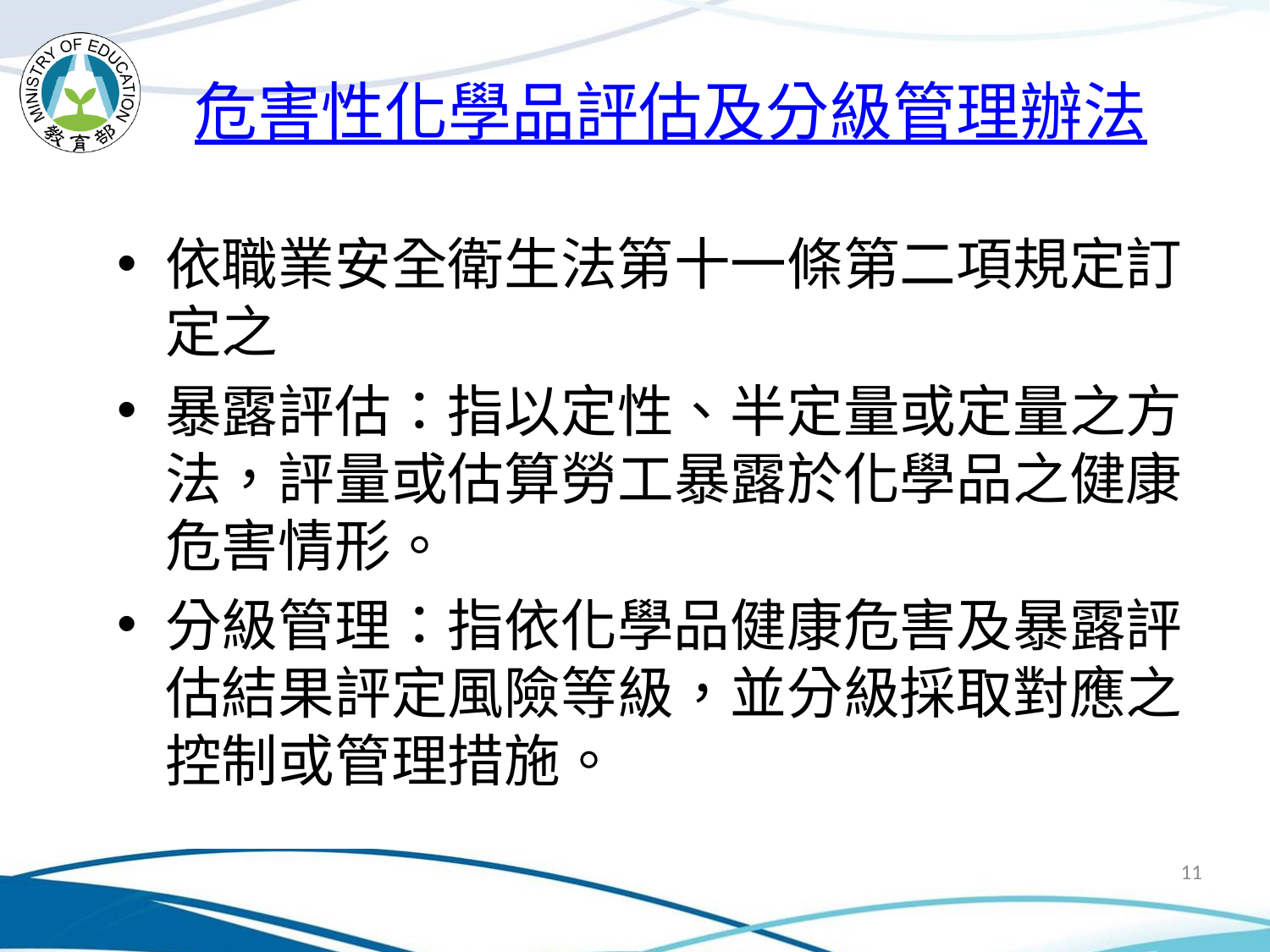

# 危害性化學品評估及分級管理辦法
依職業安全衛生法第十一條第二項規定訂定之
暴露評估：指以定性、半定量或定量之方法，評量或估算勞工暴露於化學品之健康危害情形。
分級管理：指依化學品健康危害及暴露評估結果評定風險等級，並分級採取對應之控制或管理措施。
11